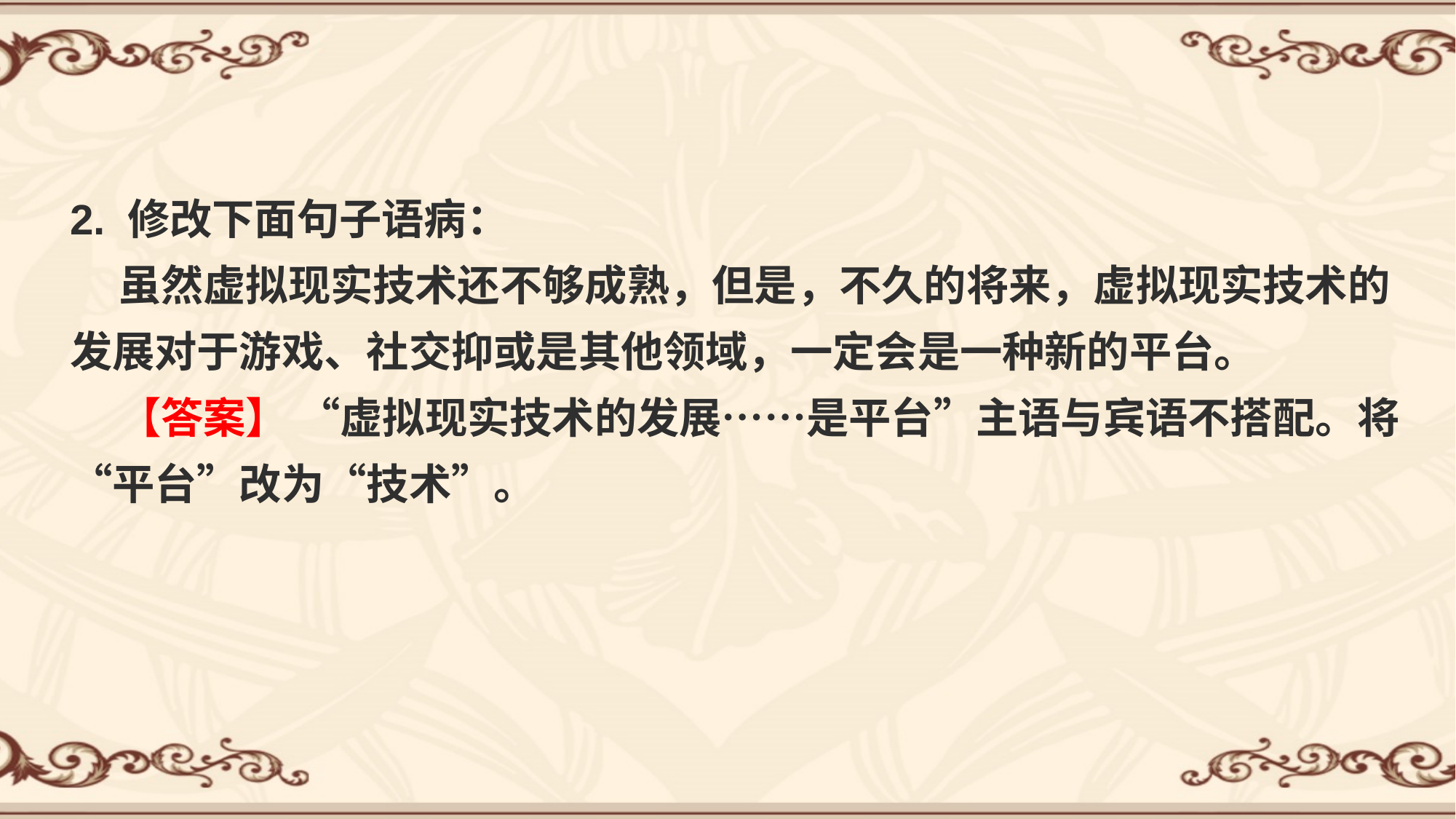

2. 修改下面句子语病：
    虽然虚拟现实技术还不够成熟，但是，不久的将来，虚拟现实技术的发展对于游戏、社交抑或是其他领域，一定会是一种新的平台。
    【答案】 “虚拟现实技术的发展……是平台”主语与宾语不搭配。将“平台”改为“技术”。